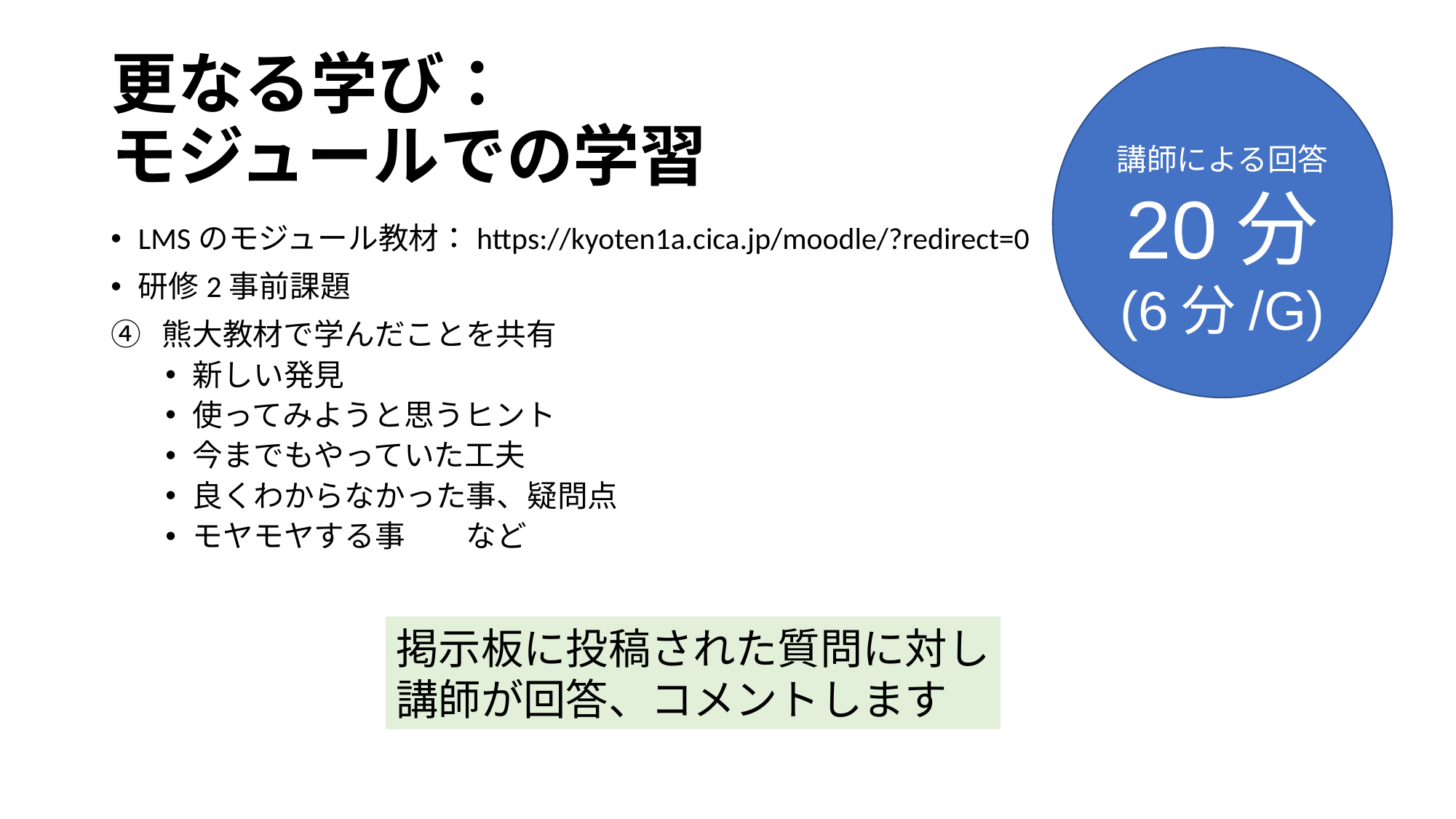

# 更なる学び： モジュールでの学習

講師による回答
20分
(6分/G)
LMSのモジュール教材：https://kyoten1a.cica.jp/moodle/?redirect=0
研修2事前課題
④  熊大教材で学んだことを共有
新しい発見
使ってみようと思うヒント
今までもやっていた工夫
良くわからなかった事、疑問点
モヤモヤする事　　など

掲示板に投稿された質問に対し
講師が回答、コメントします